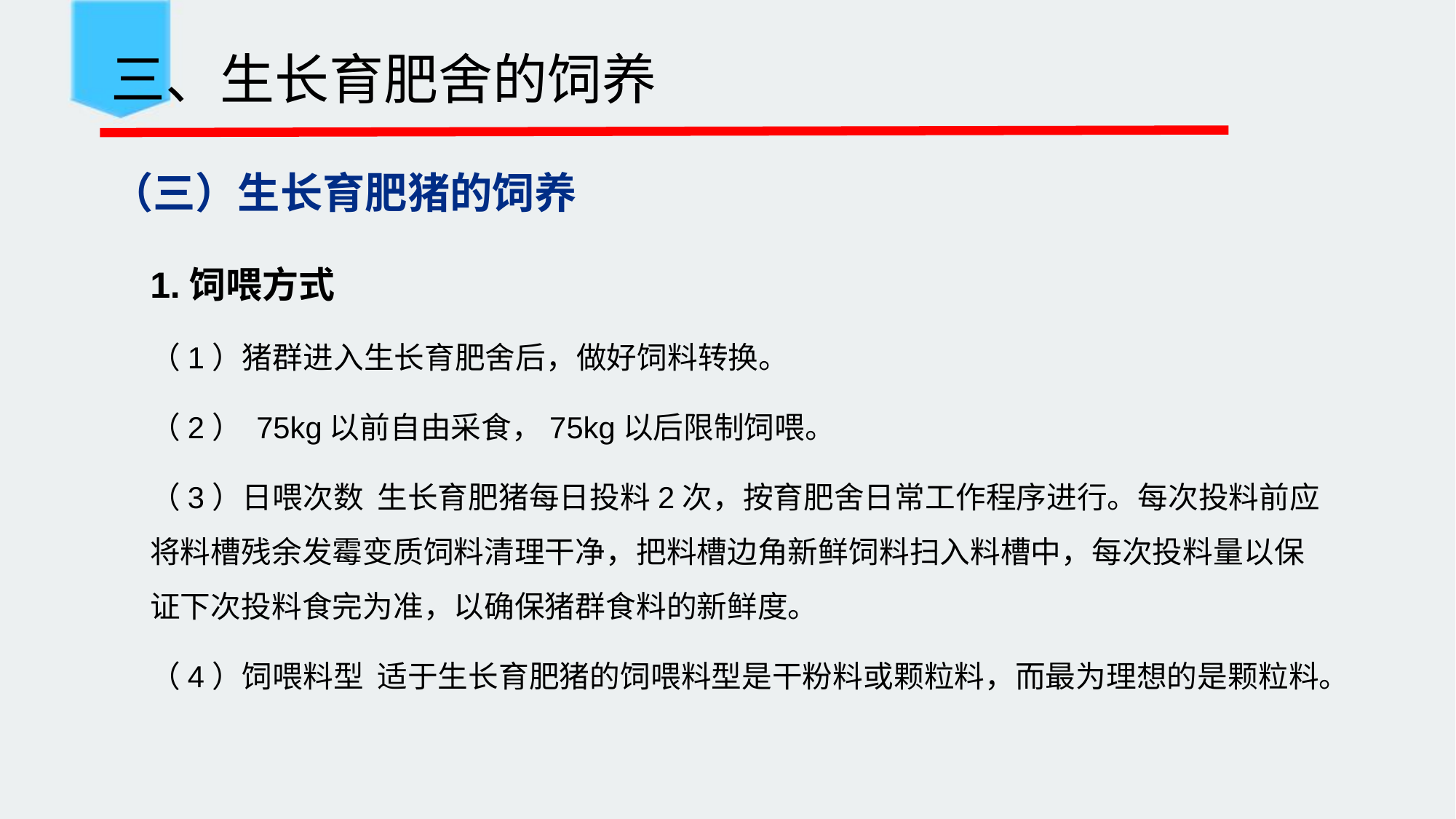

三、生长育肥舍的饲养
（三）生长育肥猪的饲养
1.饲喂方式
（1）猪群进入生长育肥舍后，做好饲料转换。
（2） 75kg以前自由采食，75kg以后限制饲喂。
（3）日喂次数  生长育肥猪每日投料2次，按育肥舍日常工作程序进行。每次投料前应将料槽残余发霉变质饲料清理干净，把料槽边角新鲜饲料扫入料槽中，每次投料量以保证下次投料食完为准，以确保猪群食料的新鲜度。
（4）饲喂料型  适于生长育肥猪的饲喂料型是干粉料或颗粒料，而最为理想的是颗粒料。